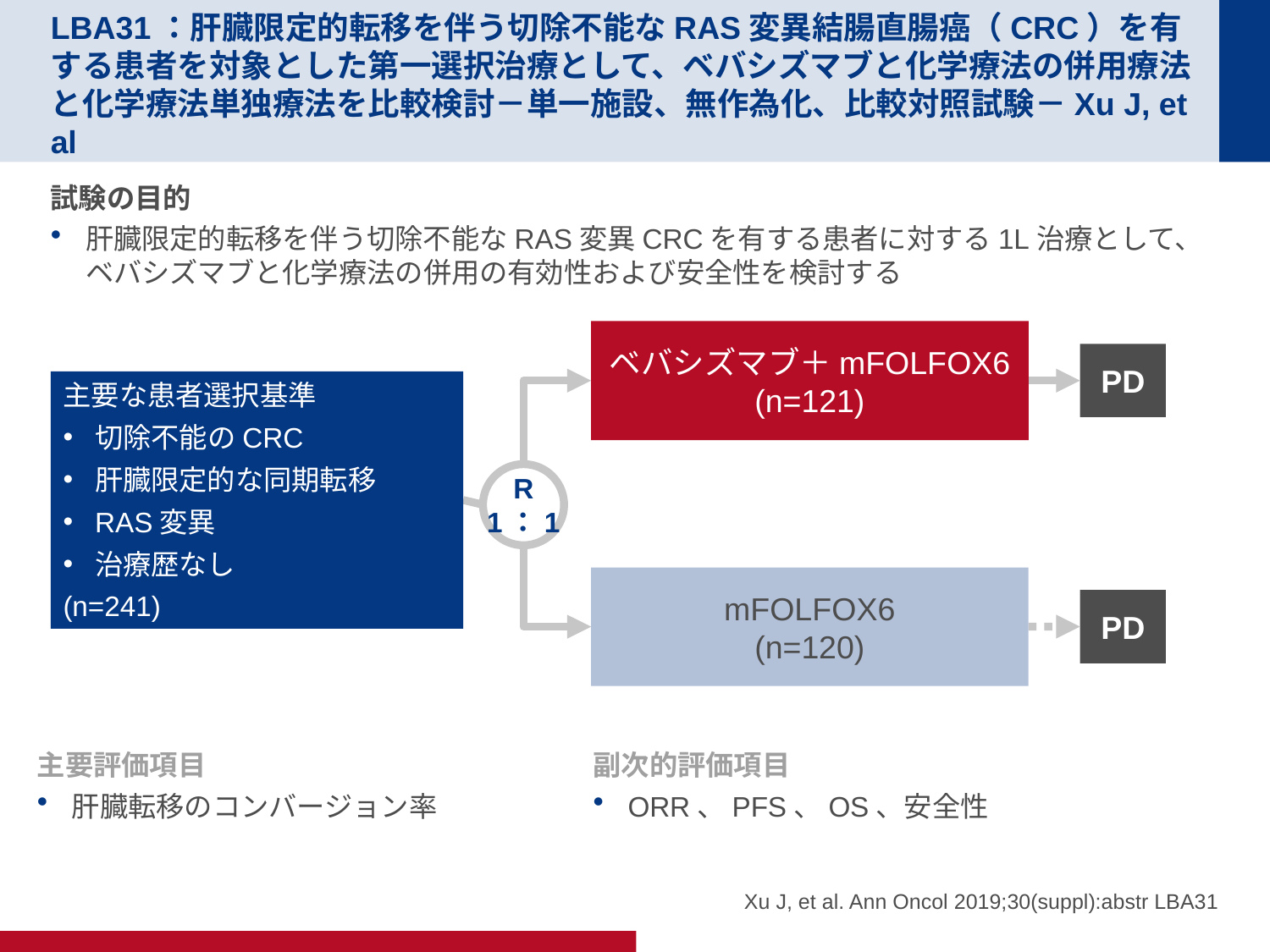

LBA31：肝臓限定的転移を伴う切除不能なRAS変異結腸直腸癌（CRC）を有する患者を対象とした第一選択治療として、ベバシズマブと化学療法の併用療法と化学療法単独療法を比較検討－単一施設、無作為化、比較対照試験－Xu J, et al
試験の目的
肝臓限定的転移を伴う切除不能なRAS変異CRCを有する患者に対する1L治療として、ベバシズマブと化学療法の併用の有効性および安全性を検討する
ベバシズマブ＋mFOLFOX6
(n=121)
PD
主要な患者選択基準
切除不能のCRC
肝臓限定的な同期転移
RAS変異
治療歴なし
(n=241)
R
1：1
mFOLFOX6
(n=120)
PD
主要評価項目
肝臓転移のコンバージョン率

副次的評価項目
ORR、PFS、OS、安全性
Xu J, et al. Ann Oncol 2019;30(suppl):abstr LBA31